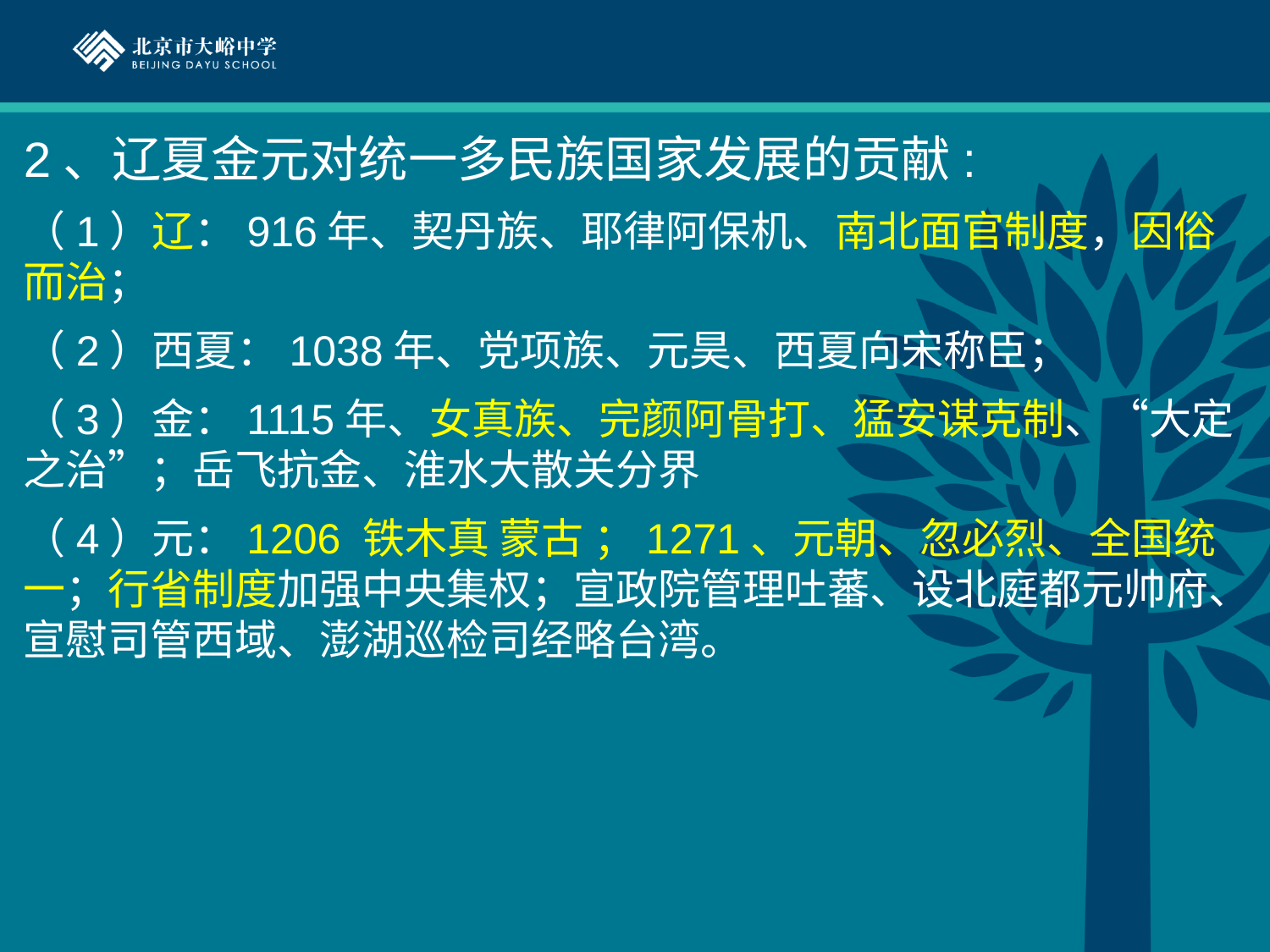

2、辽夏金元对统一多民族国家发展的贡献:
（1）辽：916年、契丹族、耶律阿保机、南北面官制度，因俗而治；
（2）西夏：1038年、党项族、元昊、西夏向宋称臣；
（3）金：1115年、女真族、完颜阿骨打、猛安谋克制、“大定之治”；岳飞抗金、淮水大散关分界
（4）元：1206 铁木真 蒙古 ；1271、元朝、忽必烈、全国统一；行省制度加强中央集权；宣政院管理吐蕃、设北庭都元帅府、宣慰司管西域、澎湖巡检司经略台湾。